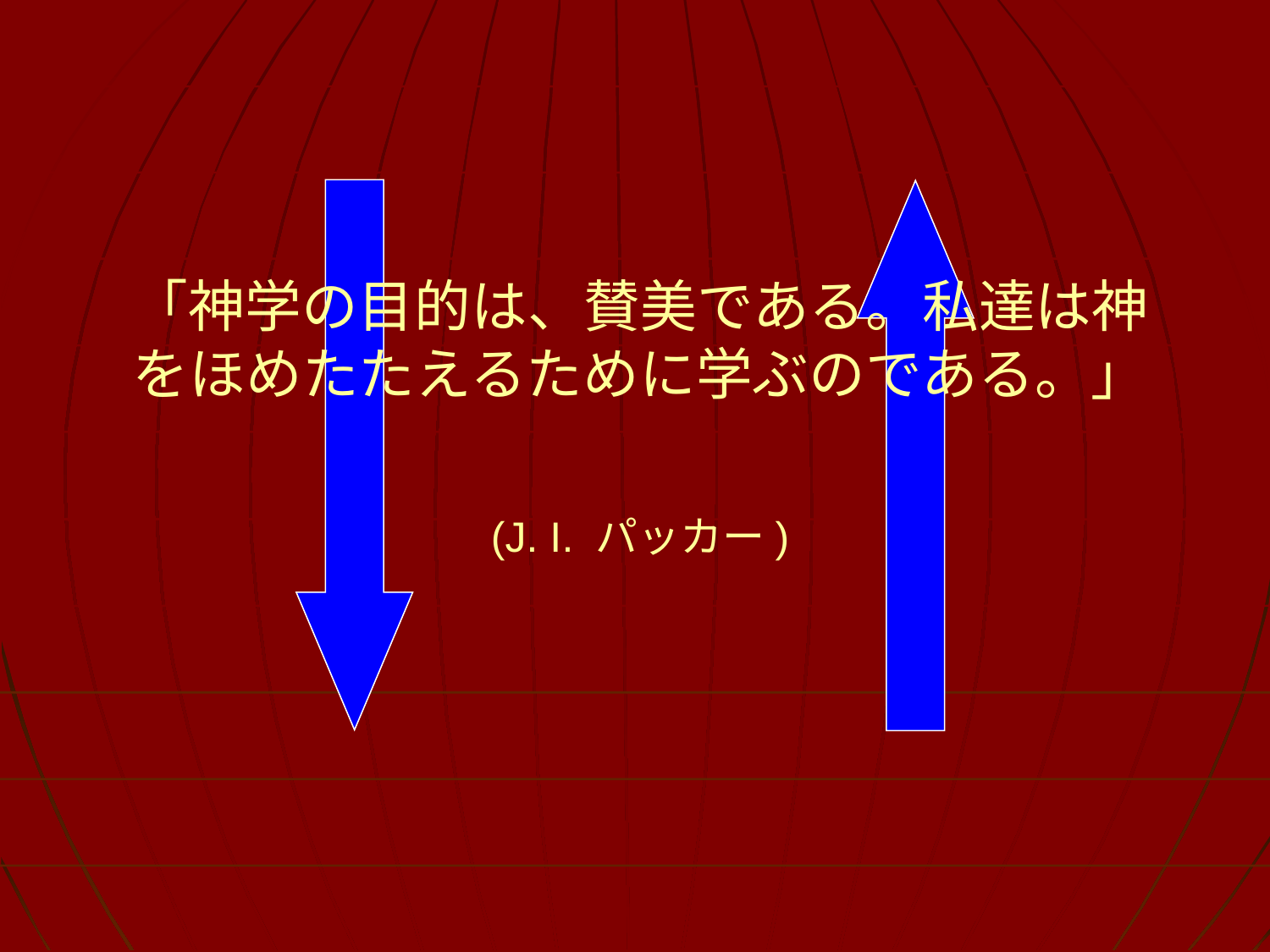

「神学の目的は、賛美である。私達は神をほめたたえるために学ぶのである。」

(J. I. パッカー)